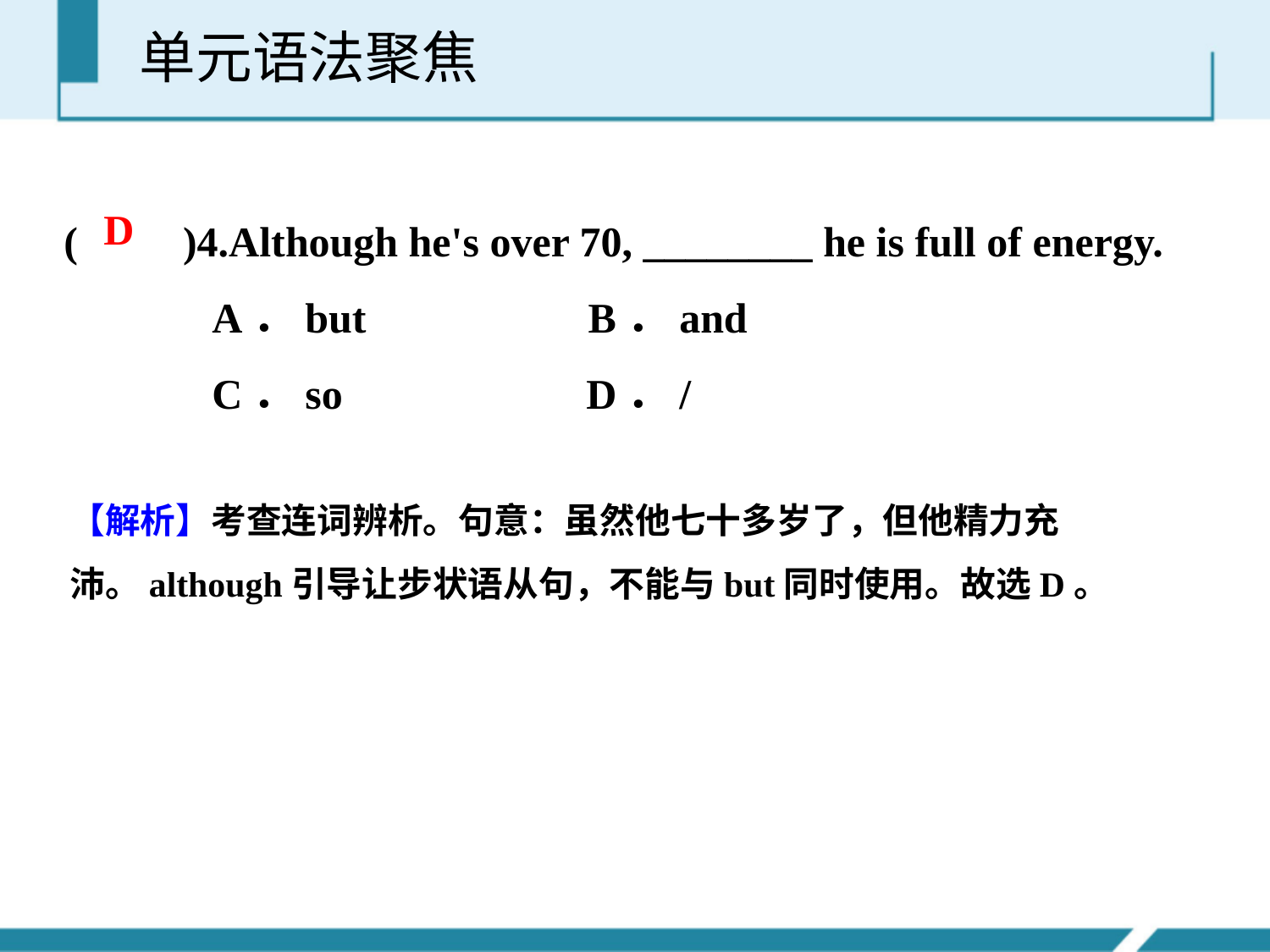

单元语法聚焦
(　　)4.Although he's over 70, ________ he is full of energy.
              A．but                     B．and
              C．so                       D．/
D
【解析】考查连词辨析。句意：虽然他七十多岁了，但他精力充沛。although引导让步状语从句，不能与but同时使用。故选D。